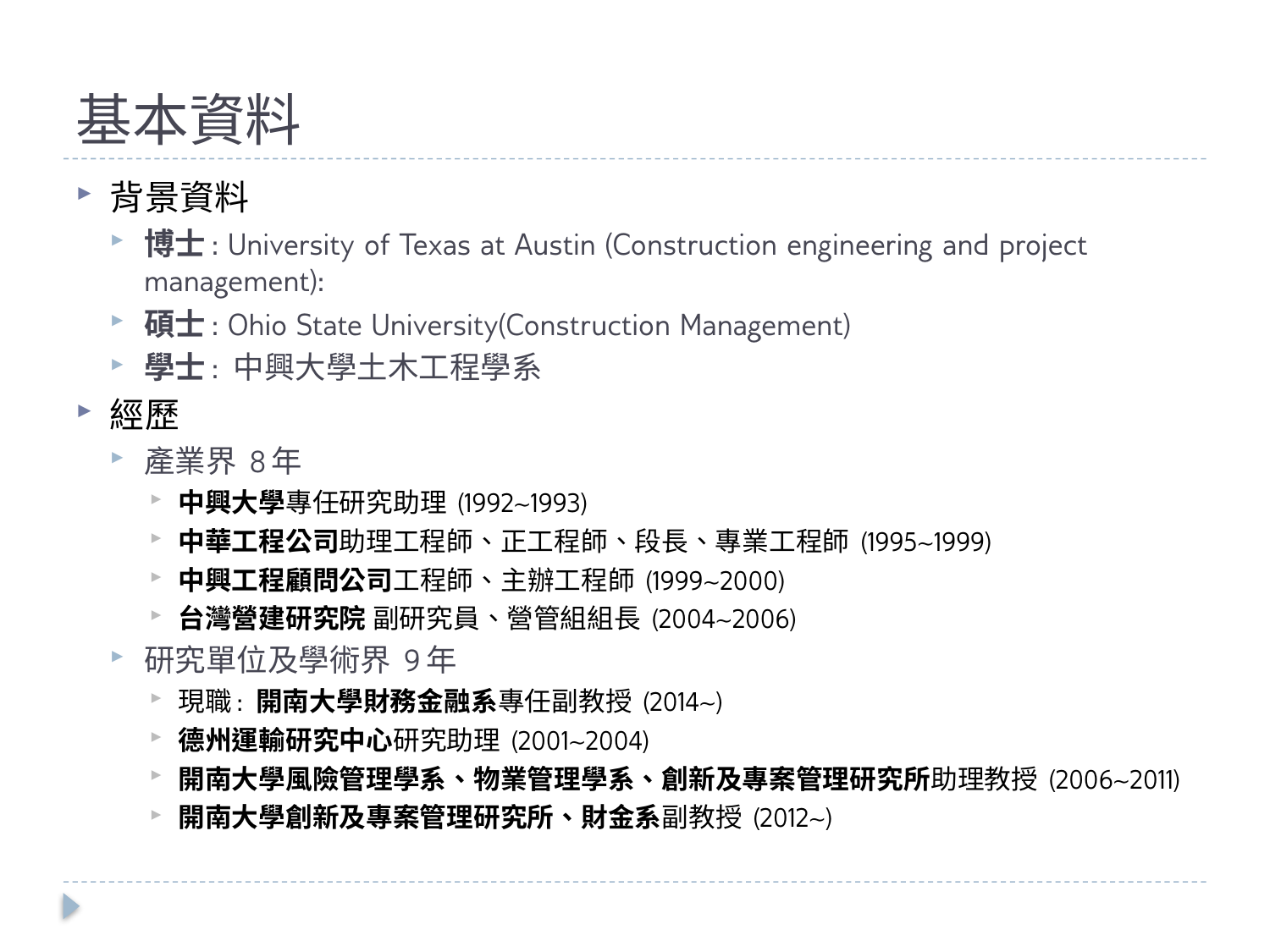

# 基本資料
背景資料
博士: University of Texas at Austin (Construction engineering and project management):
碩士: Ohio State University(Construction Management)
學士: 中興大學土木工程學系
經歷
產業界 8年
中興大學專任研究助理 (1992~1993)
中華工程公司助理工程師、正工程師、段長、專業工程師 (1995~1999)
中興工程顧問公司工程師、主辦工程師 (1999~2000)
台灣營建研究院 副研究員、營管組組長 (2004~2006)
研究單位及學術界 9年
現職: 開南大學財務金融系專任副教授 (2014~)
德州運輸研究中心研究助理 (2001~2004)
開南大學風險管理學系、物業管理學系、創新及專案管理研究所助理教授 (2006~2011)
開南大學創新及專案管理研究所、財金系副教授 (2012~)